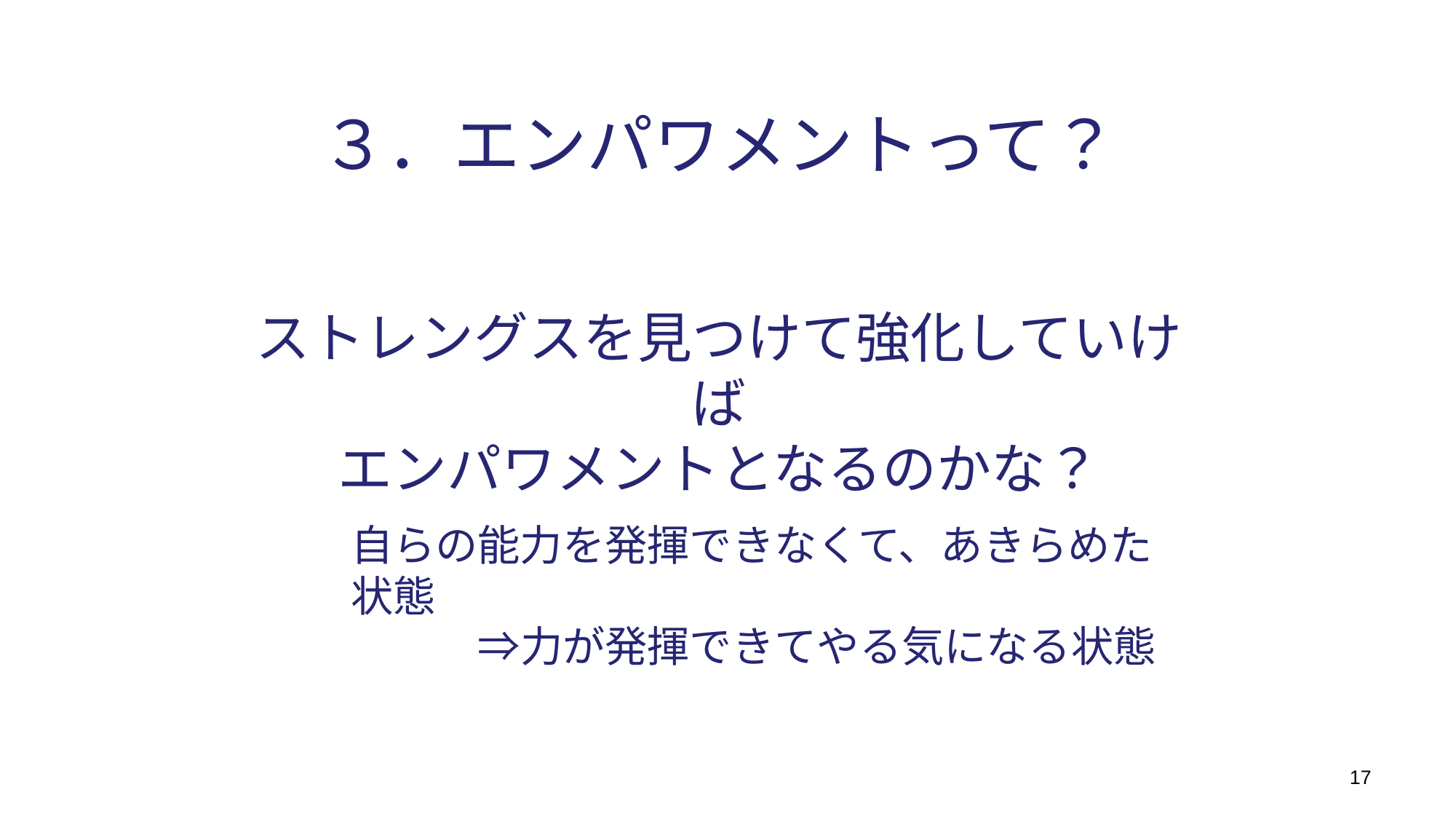

３．エンパワメントって？
ストレングスを見つけて強化していけば
エンパワメントとなるのかな？
自らの能力を発揮できなくて、あきらめた状態
　　　⇒力が発揮できてやる気になる状態
17